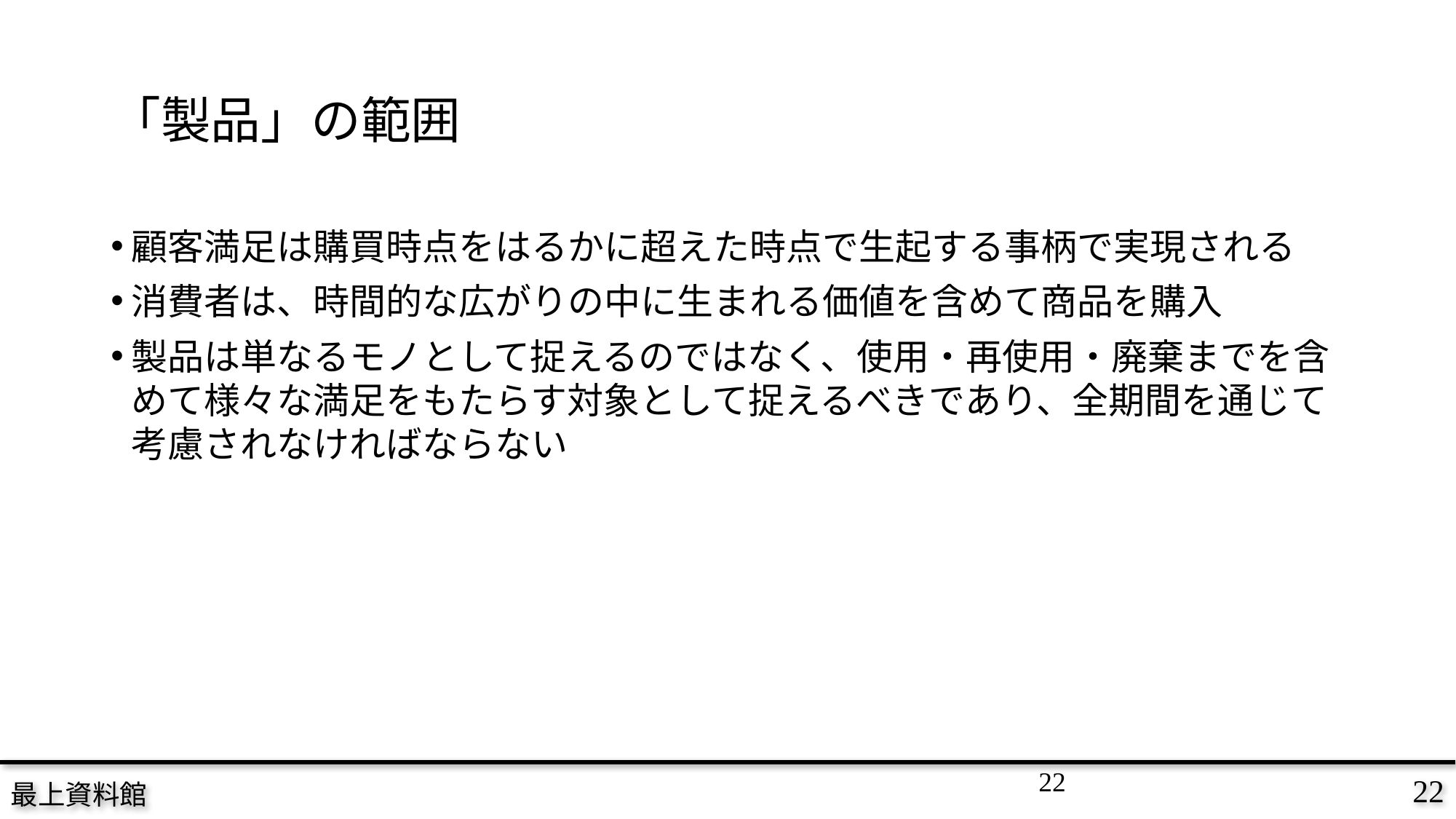

# 「製品」の範囲
顧客満足は購買時点をはるかに超えた時点で生起する事柄で実現される
消費者は、時間的な広がりの中に生まれる価値を含めて商品を購入
製品は単なるモノとして捉えるのではなく、使用・再使用・廃棄までを含めて様々な満足をもたらす対象として捉えるべきであり、全期間を通じて考慮されなければならない

22